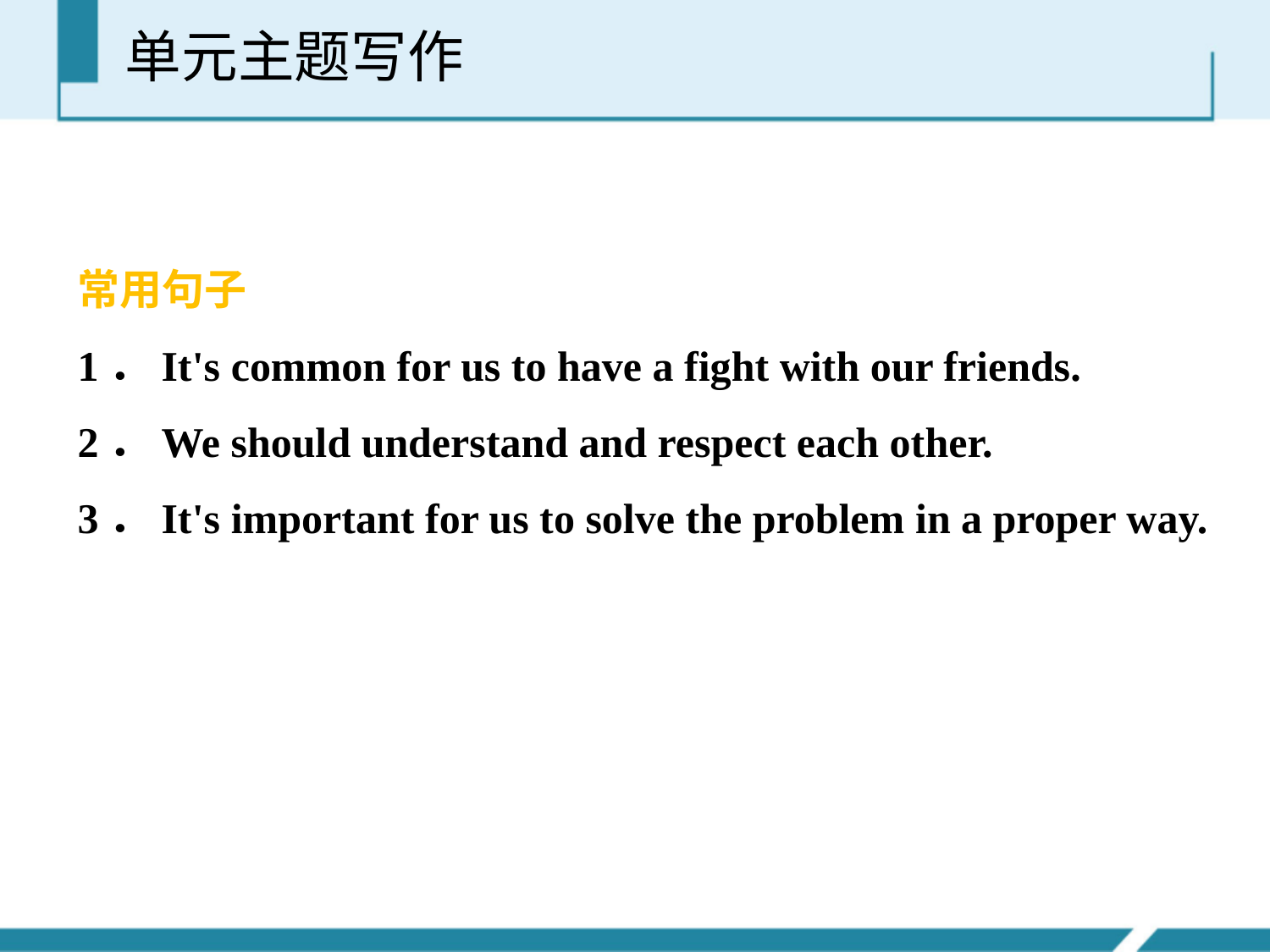

单元主题写作
常用句子
1．It's common for us to have a fight with our friends.
2．We should understand and respect each other.
3．It's important for us to solve the problem in a proper way.